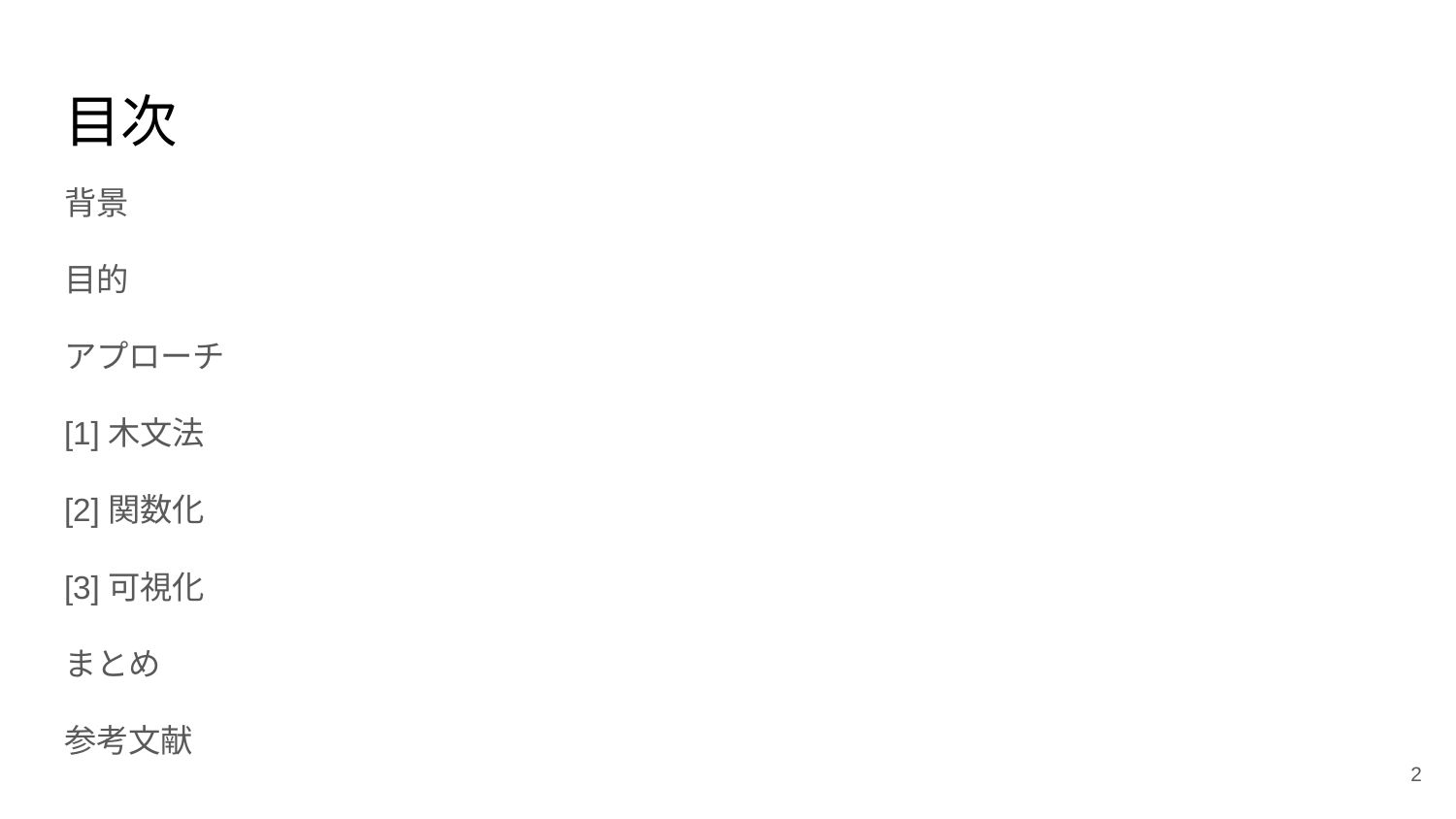

# 目次
背景
目的
アプローチ
[1]木文法
[2]関数化
[3]可視化
まとめ
参考文献

2